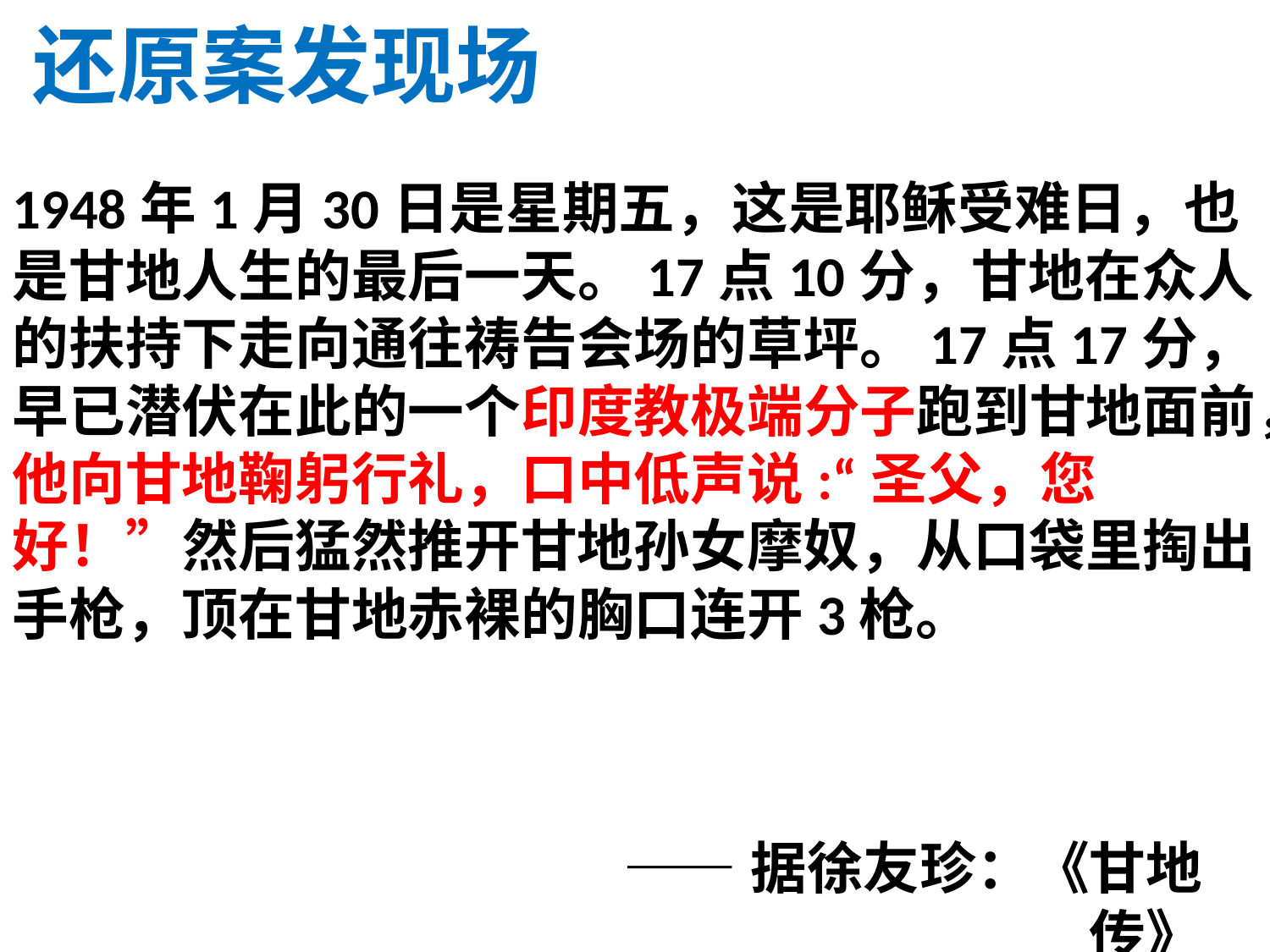

还原案发现场
1948年1月30日是星期五，这是耶稣受难日，也是甘地人生的最后一天。17点10分，甘地在众人的扶持下走向通往祷告会场的草坪。17点17分，早已潜伏在此的一个印度教极端分子跑到甘地面前，他向甘地鞠躬行礼，口中低声说:“圣父，您好！”然后猛然推开甘地孙女摩奴，从口袋里掏出手枪，顶在甘地赤裸的胸口连开3枪。
——据徐友珍：《甘地传》